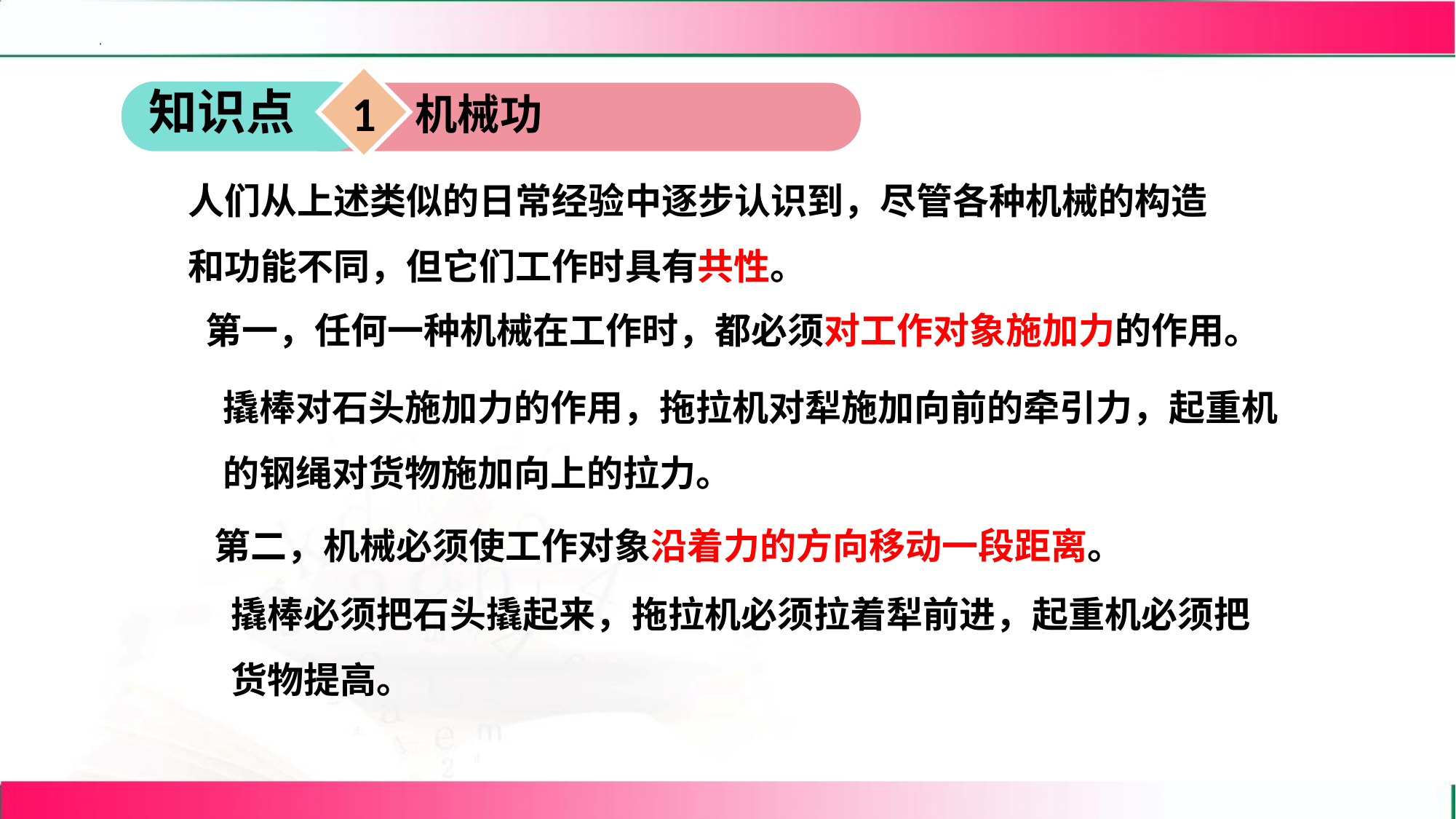

1
知识点

机械功

人们从上述类似的日常经验中逐步认识到，尽管各种机械的构造和功能不同，但它们工作时具有共性。
第一，任何一种机械在工作时，都必须对工作对象施加力的作用。
撬棒对石头施加力的作用，拖拉机对犁施加向前的牵引力，起重机的钢绳对货物施加向上的拉力。
第二，机械必须使工作对象沿着力的方向移动一段距离。
撬棒必须把石头撬起来，拖拉机必须拉着犁前进，起重机必须把货物提高。